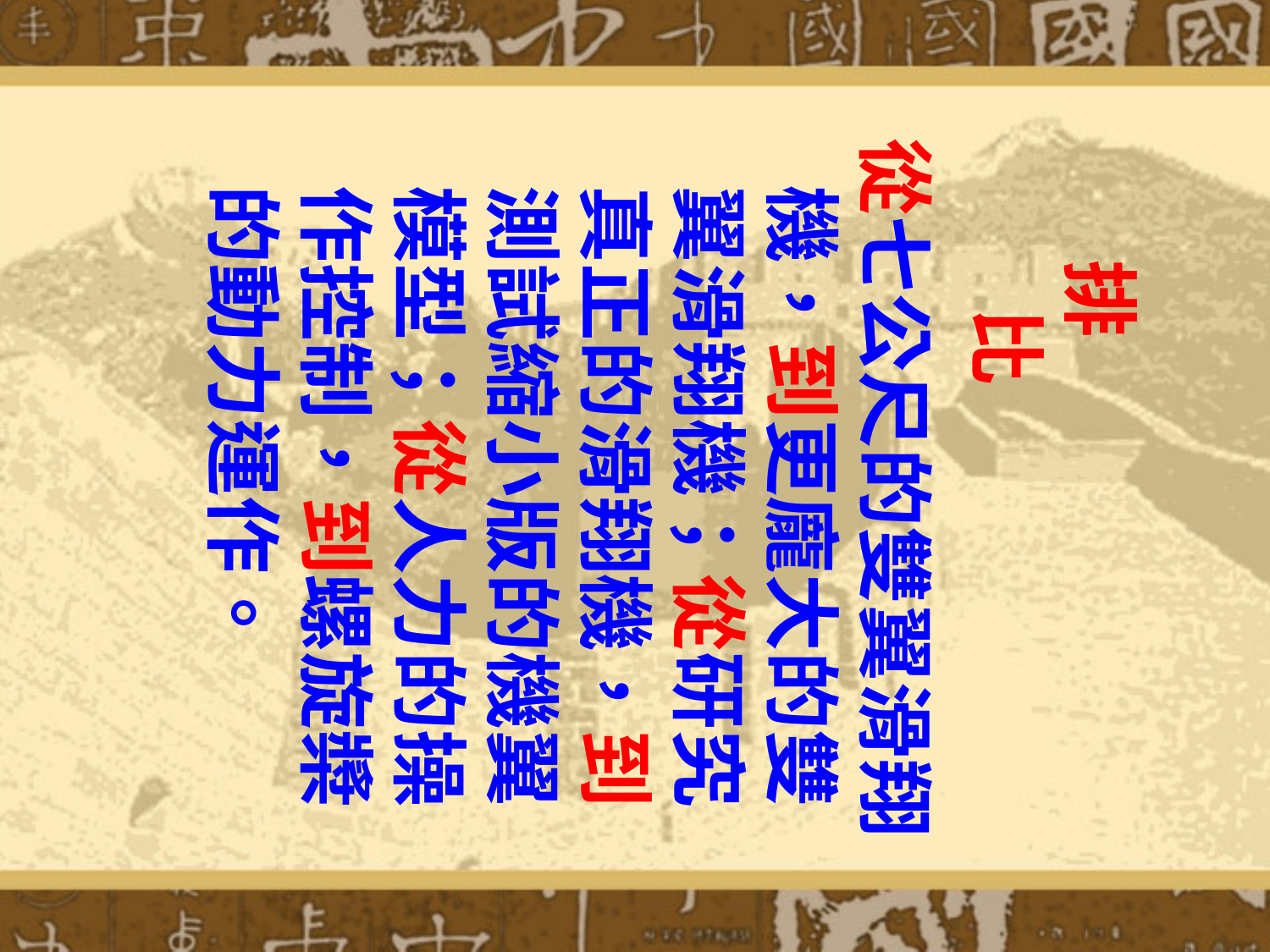

從七公尺的雙翼滑翔機，到更龐大的雙翼滑翔機；從研究真正的滑翔機，到測試縮小版的機翼模型；從人力的操作控制，到螺旋槳的動力運作。
排比